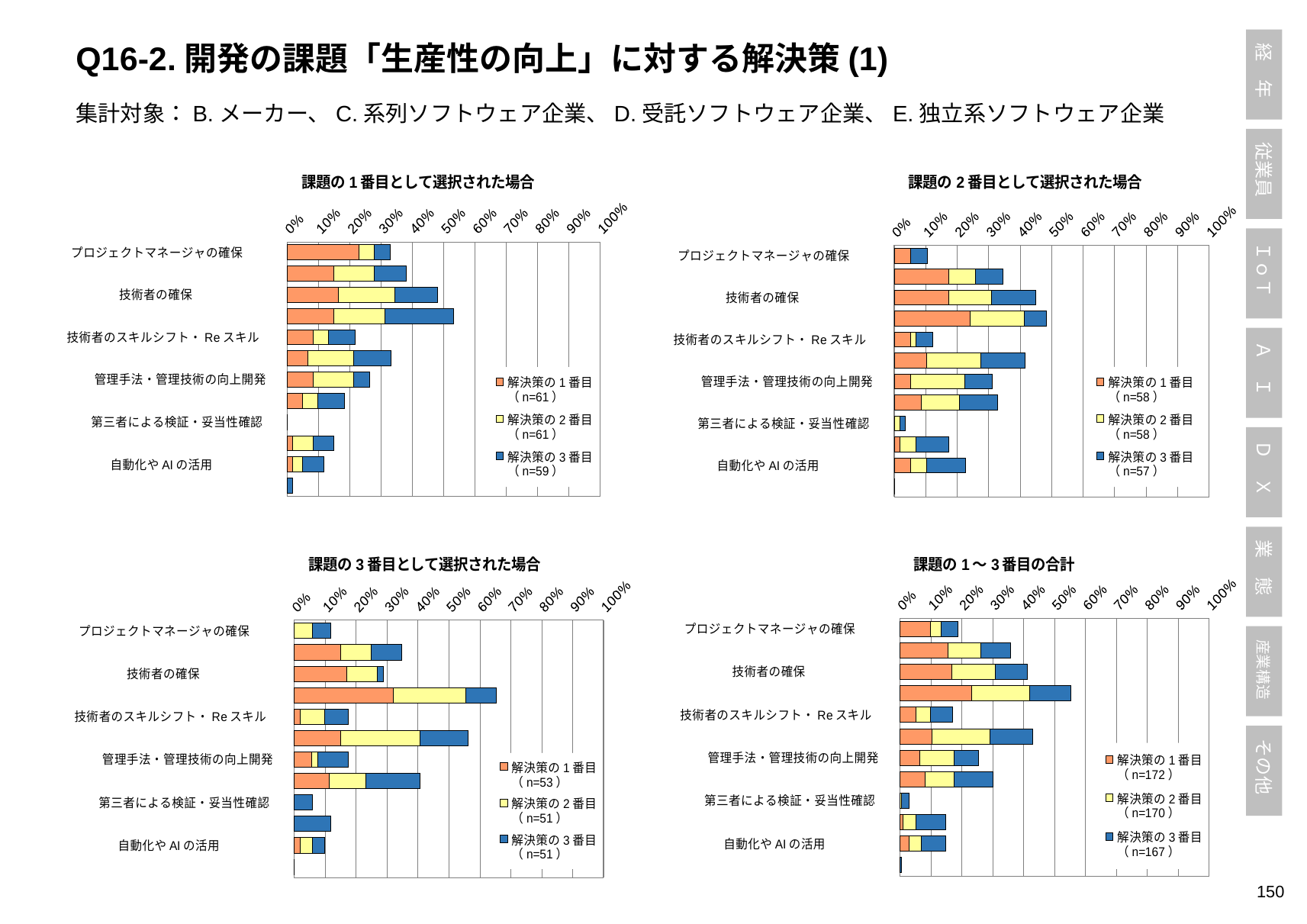

Q16-2.開発の課題「生産性の向上」に対する解決策(1)
集計対象：B.メーカー、C.系列ソフトウェア企業、D.受託ソフトウェア企業、E.独立系ソフトウェア企業

### Chart: 課題の2番目として選択された場合

| Category | 解決策の1番目（n=58） | 解決策の2番目（n=58） | 解決策の3番目（n=57） |
|---|---|---|---|
| プロジェクトマネージャの確保             | 0.05172413793103448 | 0.0 | 0.05263157894736842 |
| プロジェクトマネージャのスキル向上      | 0.1724137931034483 | 0.08620689655172414 | 0.08771929824561403 |
| 技術者の確保                            | 0.1724137931034483 | 0.13793103448275862 | 0.14035087719298245 |
| 技術者の既存スキルの向上             | 0.2413793103448276 | 0.1724137931034483 | 0.07017543859649122 |
| 技術者のスキルシフト・Reスキル        | 0.05172413793103448 | 0.017241379310344827 | 0.05263157894736842 |
| 開発手法・開発技術の向上            | 0.10344827586206896 | 0.1724137931034483 | 0.14035087719298245 |
| 管理手法・管理技術の向上開発      | 0.05172413793103448 | 0.1724137931034483 | 0.08771929824561403 |
| 環境（ツール等）の整備・改善        | 0.08620689655172414 | 0.1206896551724138 | 0.12280701754385964 |
| 第三者による検証・妥当性確認       | 0.0 | 0.017241379310344827 | 0.017543859649122806 |
| 新たなパートナーの発掘・連携          | 0.017241379310344827 | 0.05172413793103448 | 0.10526315789473684 |
| 自動化やAIの活用                      | 0.05172413793103448 | 0.05172413793103448 | 0.12280701754385964 |
| その他                                     | 0.0 | 0.0 | 0.0 |

### Chart: 課題の1番目として選択された場合

| Category | 解決策の1番目（n=61） | 解決策の2番目（n=61） | 解決策の3番目（n=59） |
|---|---|---|---|
| プロジェクトマネージャの確保             | 0.22950819672131148 | 0.04918032786885246 | 0.05084745762711865 |
| プロジェクトマネージャのスキル向上      | 0.14754098360655737 | 0.13114754098360656 | 0.1016949152542373 |
| 技術者の確保                            | 0.16393442622950818 | 0.18032786885245902 | 0.13559322033898305 |
| 技術者の既存スキルの向上             | 0.14754098360655737 | 0.16393442622950818 | 0.22033898305084745 |
| 技術者のスキルシフト・Reスキル        | 0.08196721311475409 | 0.04918032786885246 | 0.0847457627118644 |
| 開発手法・開発技術の向上            | 0.06557377049180328 | 0.14754098360655737 | 0.11864406779661017 |
| 管理手法・管理技術の向上開発      | 0.08196721311475409 | 0.13114754098360656 | 0.05084745762711865 |
| 環境（ツール等）の整備・改善        | 0.04918032786885246 | 0.04918032786885246 | 0.0847457627118644 |
| 第三者による検証・妥当性確認       | 0.0 | 0.0 | 0.0 |
| 新たなパートナーの発掘・連携          | 0.01639344262295082 | 0.06557377049180328 | 0.06779661016949153 |
| 自動化やAIの活用                      | 0.01639344262295082 | 0.03278688524590164 | 0.06779661016949153 |
| その他                                     | 0.0 | 0.0 | 0.01694915254237288 |

### Chart: 課題の3番目として選択された場合

| Category | 解決策の1番目（n=53） | 解決策の2番目（n=51） | 解決策の3番目（n=51） |
|---|---|---|---|
| プロジェクトマネージャの確保             | 0.0 | 0.058823529411764705 | 0.058823529411764705 |
| プロジェクトマネージャのスキル向上      | 0.1509433962264151 | 0.09803921568627451 | 0.09803921568627451 |
| 技術者の確保                            | 0.16981132075471697 | 0.09803921568627451 | 0.0196078431372549 |
| 技術者の既存スキルの向上             | 0.32075471698113206 | 0.23529411764705882 | 0.09803921568627451 |
| 技術者のスキルシフト・Reスキル        | 0.018867924528301886 | 0.0784313725490196 | 0.0784313725490196 |
| 開発手法・開発技術の向上            | 0.1509433962264151 | 0.2549019607843137 | 0.1568627450980392 |
| 管理手法・管理技術の向上開発      | 0.05660377358490566 | 0.0196078431372549 | 0.09803921568627451 |
| 環境（ツール等）の整備・改善        | 0.11320754716981132 | 0.11764705882352941 | 0.17647058823529413 |
| 第三者による検証・妥当性確認       | 0.0 | 0.0 | 0.058823529411764705 |
| 新たなパートナーの発掘・連携          | 0.0 | 0.0 | 0.11764705882352941 |
| 自動化やAIの活用                      | 0.018867924528301886 | 0.0392156862745098 | 0.0392156862745098 |
| その他                                     | 0.0 | 0.0 | 0.0 |

### Chart: 課題の1～3番目の合計

| Category | 解決策の1番目（n=172） | 解決策の2番目（n=170） | 解決策の3番目（n=167） |
|---|---|---|---|
| プロジェクトマネージャの確保             | 0.09883720930232558 | 0.03529411764705882 | 0.05389221556886228 |
| プロジェクトマネージャのスキル向上      | 0.1569767441860465 | 0.10588235294117647 | 0.09580838323353294 |
| 技術者の確保                            | 0.1686046511627907 | 0.1411764705882353 | 0.10179640718562874 |
| 技術者の既存スキルの向上             | 0.23255813953488372 | 0.18823529411764706 | 0.1317365269461078 |
| 技術者のスキルシフト・Reスキル        | 0.05232558139534884 | 0.047058823529411764 | 0.0718562874251497 |
| 開発手法・開発技術の向上            | 0.10465116279069768 | 0.18823529411764706 | 0.1377245508982036 |
| 管理手法・管理技術の向上開発      | 0.06395348837209303 | 0.11176470588235295 | 0.07784431137724551 |
| 環境（ツール等）の整備・改善        | 0.08139534883720931 | 0.09411764705882353 | 0.12574850299401197 |
| 第三者による検証・妥当性確認       | 0.0 | 0.0058823529411764705 | 0.023952095808383235 |
| 新たなパートナーの発掘・連携          | 0.011627906976744186 | 0.041176470588235294 | 0.09580838323353294 |
| 自動化やAIの活用                      | 0.029069767441860465 | 0.041176470588235294 | 0.07784431137724551 |
| その他                                     | 0.0 | 0.0 | 0.005988023952095809 |
150